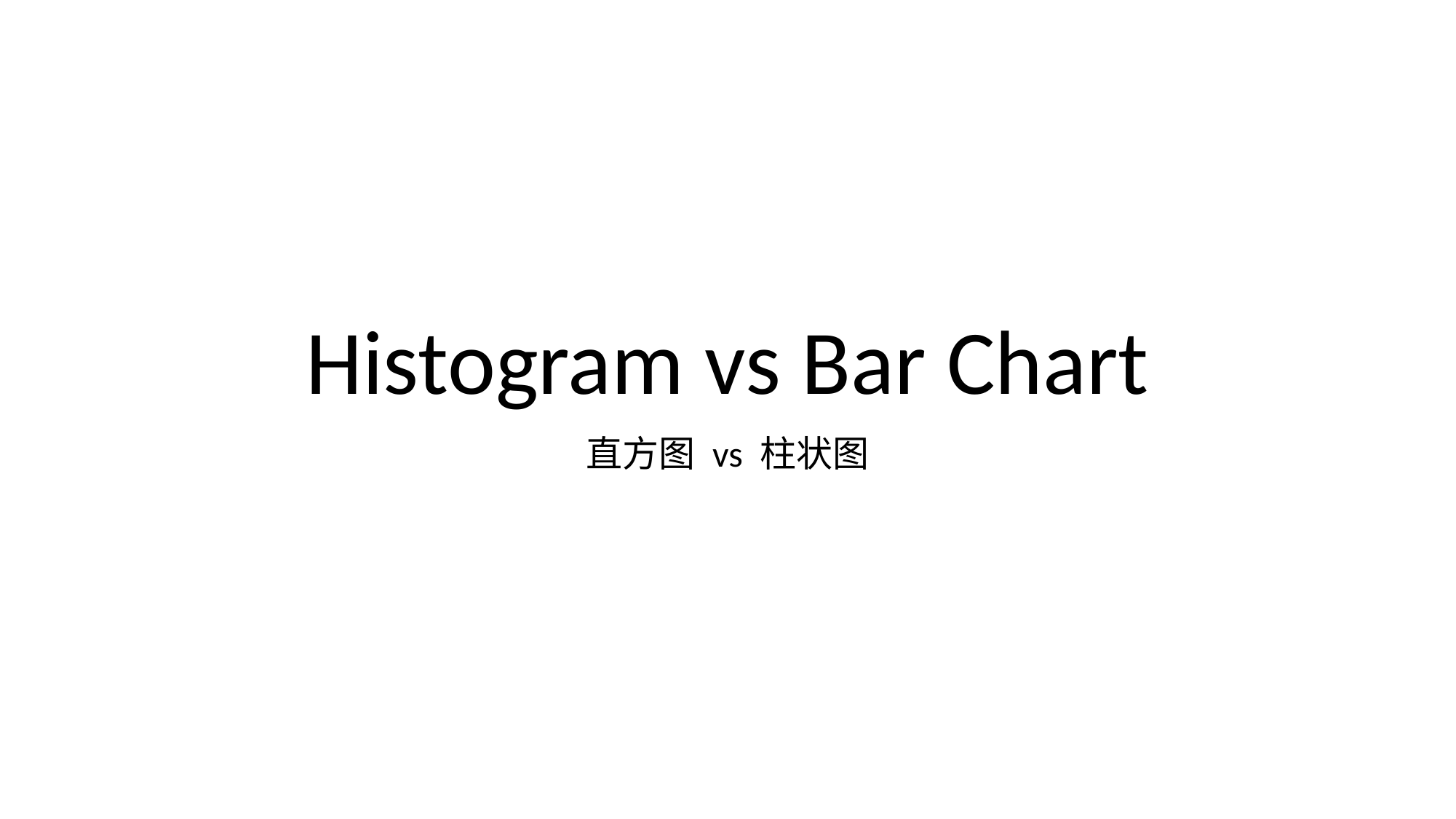

# Histogram vs Bar Chart
直方图 vs 柱状图